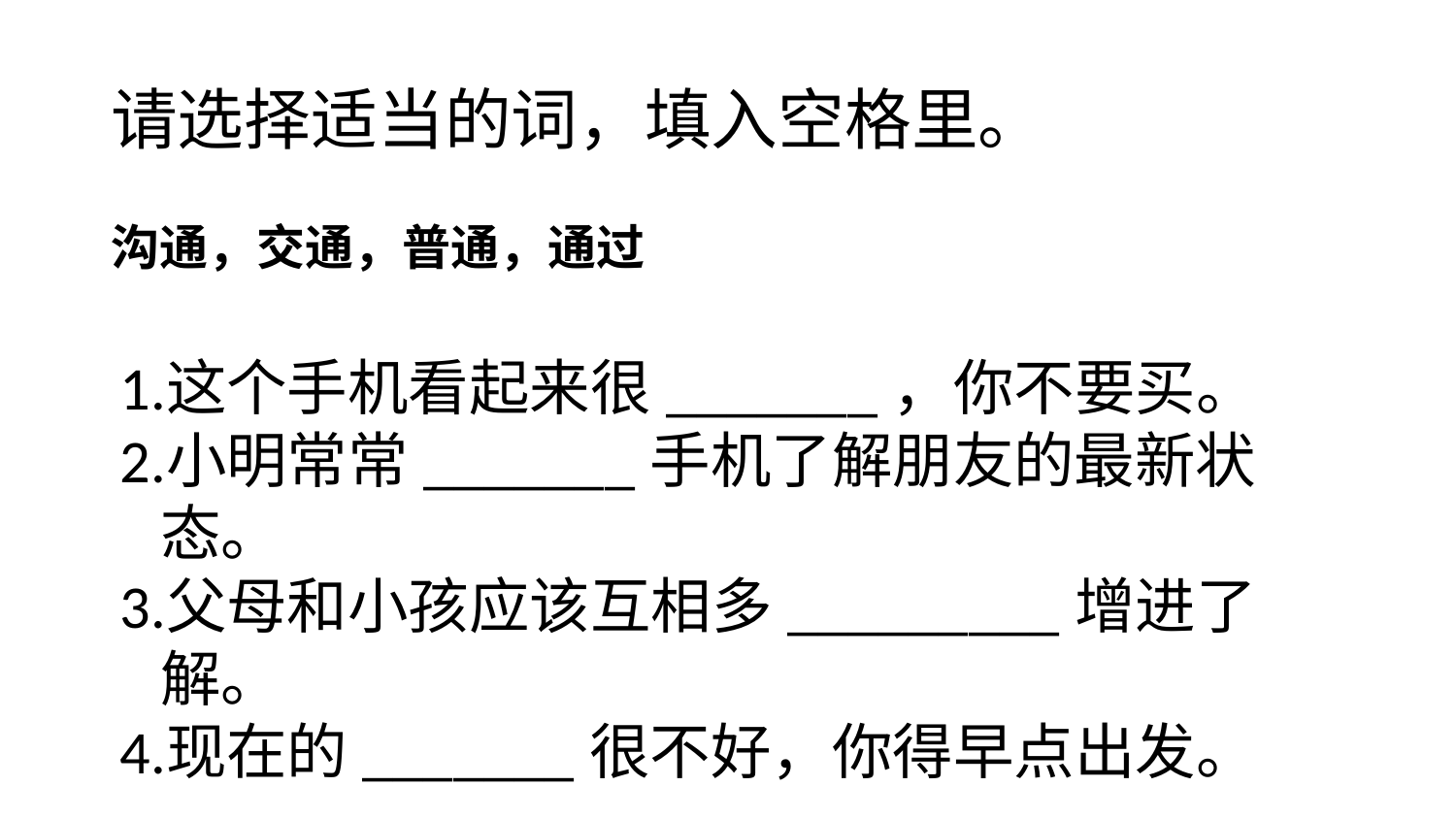

# 请选择适当的词，填入空格里。
沟通，交通，普通，通过

这个手机看起来很_______，你不要买。
小明常常_______手机了解朋友的最新状态。
父母和小孩应该互相多_________增进了解。
现在的_______很不好，你得早点出发。